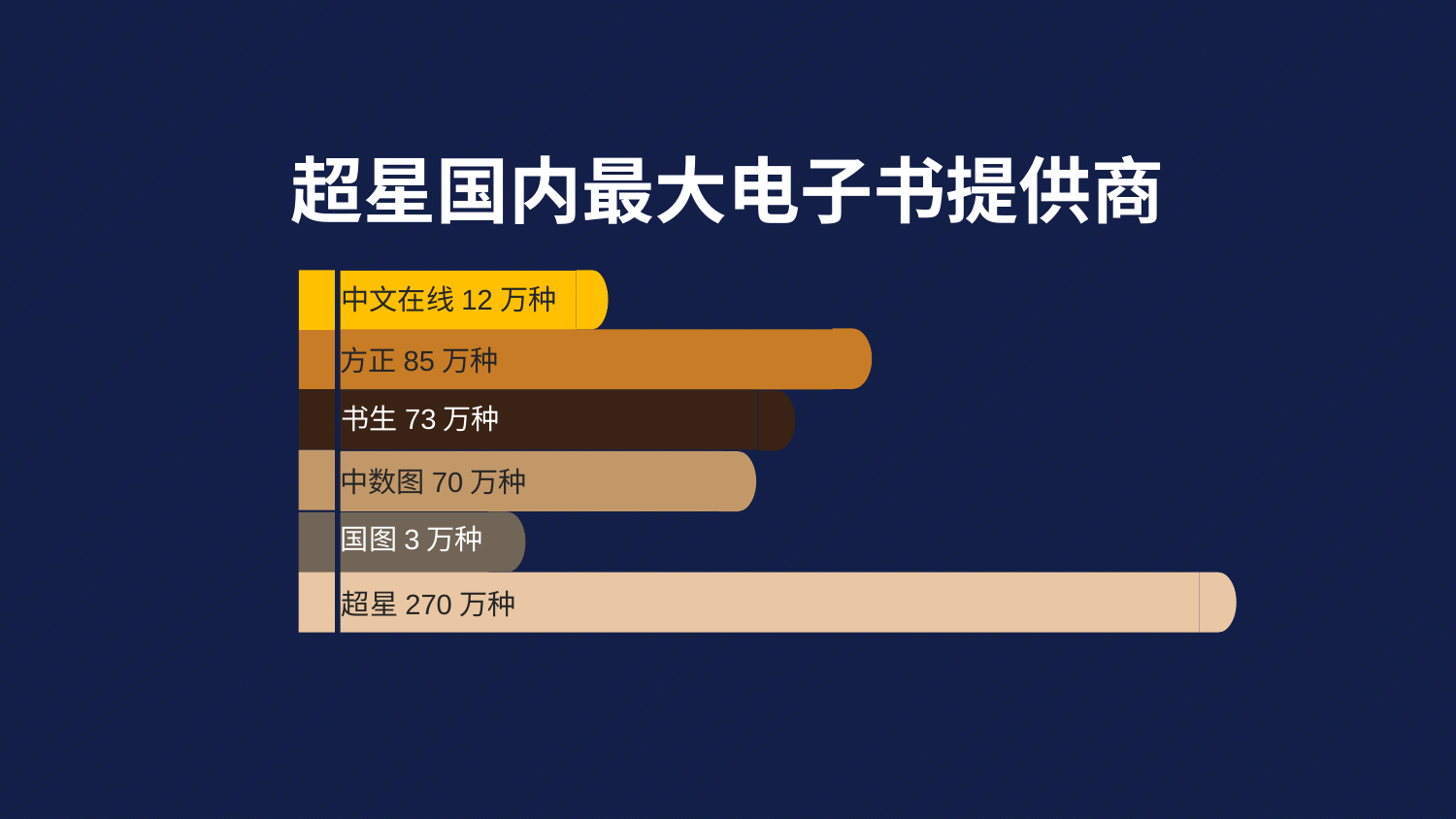

超星国内最大电子书提供商

中文在线12万种

方正85万种

书生73万种

中数图70万种

国图3万种

超星270万种